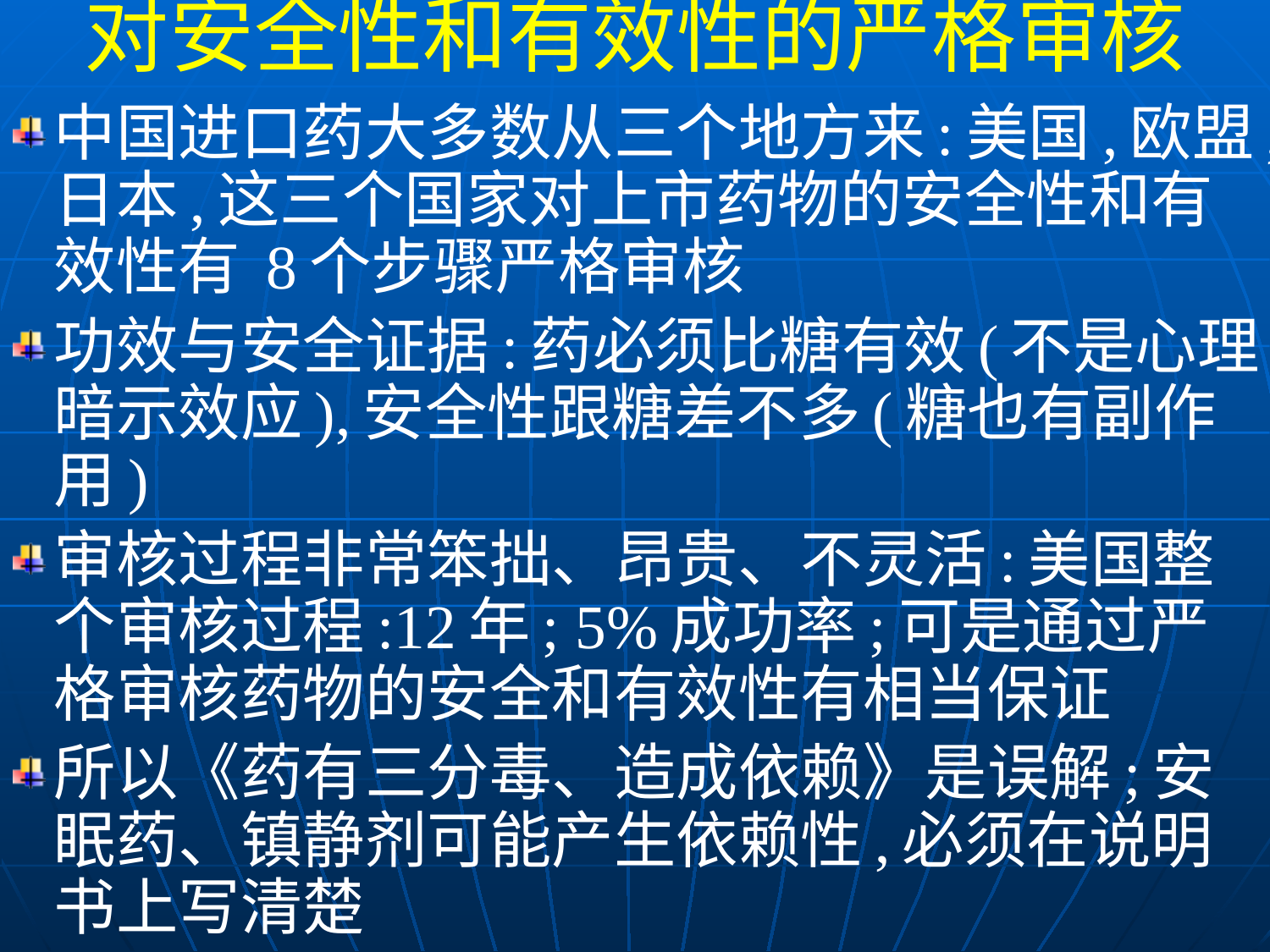

对安全性和有效性的严格审核
中国进口药大多数从三个地方来:美国,欧盟,日本,这三个国家对上市药物的安全性和有效性有 8个步骤严格审核
功效与安全证据:药必须比糖有效(不是心理暗示效应),安全性跟糖差不多(糖也有副作用)
审核过程非常笨拙、昂贵、不灵活:美国整个审核过程:12年; 5%成功率;可是通过严格审核药物的安全和有效性有相当保证
所以《药有三分毒、造成依赖》是误解;安眠药、镇静剂可能产生依赖性,必须在说明书上写清楚